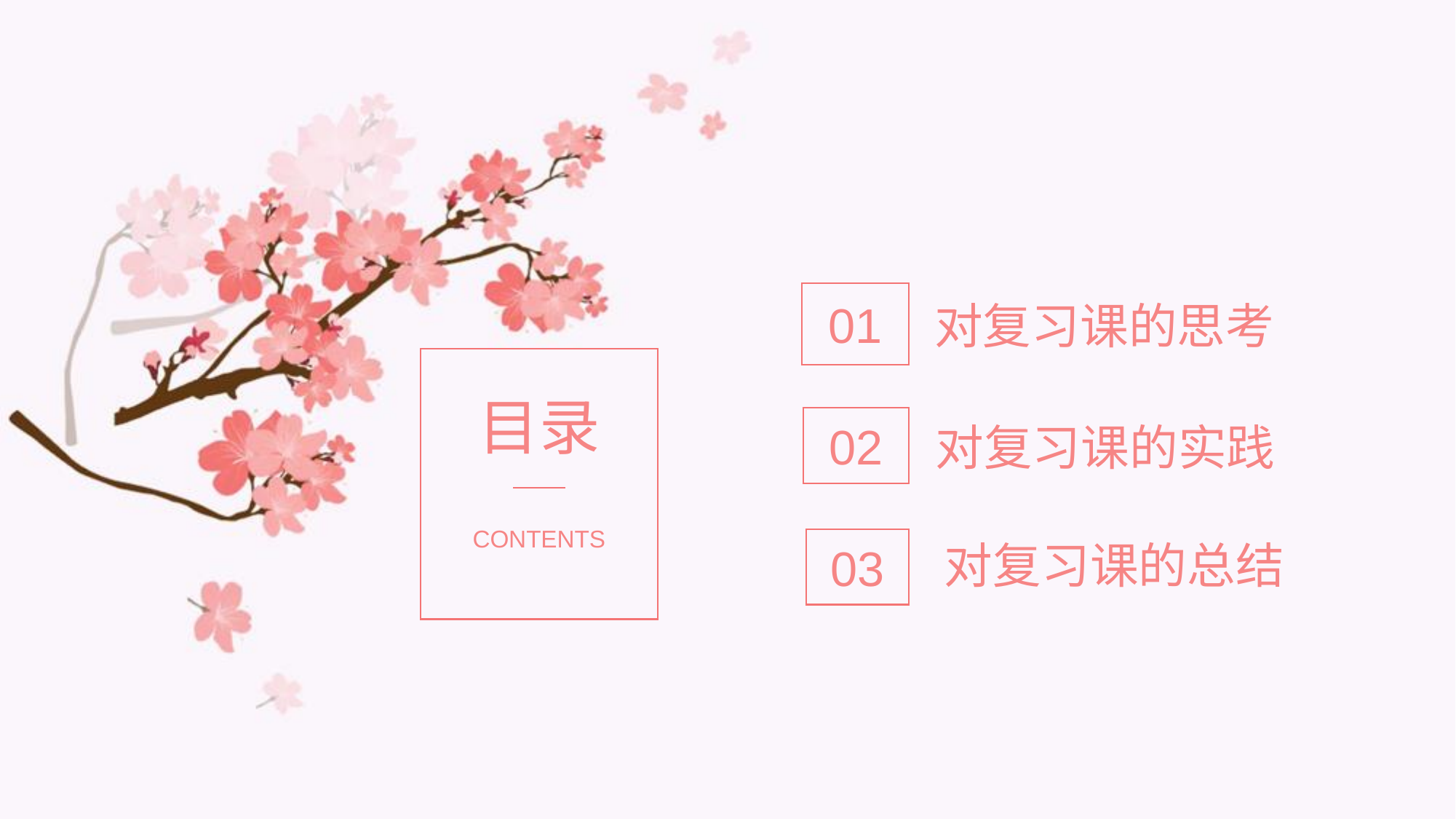

01
对复习课的思考

目录
02
对复习课的实践
CONTENTS
03
对复习课的总结